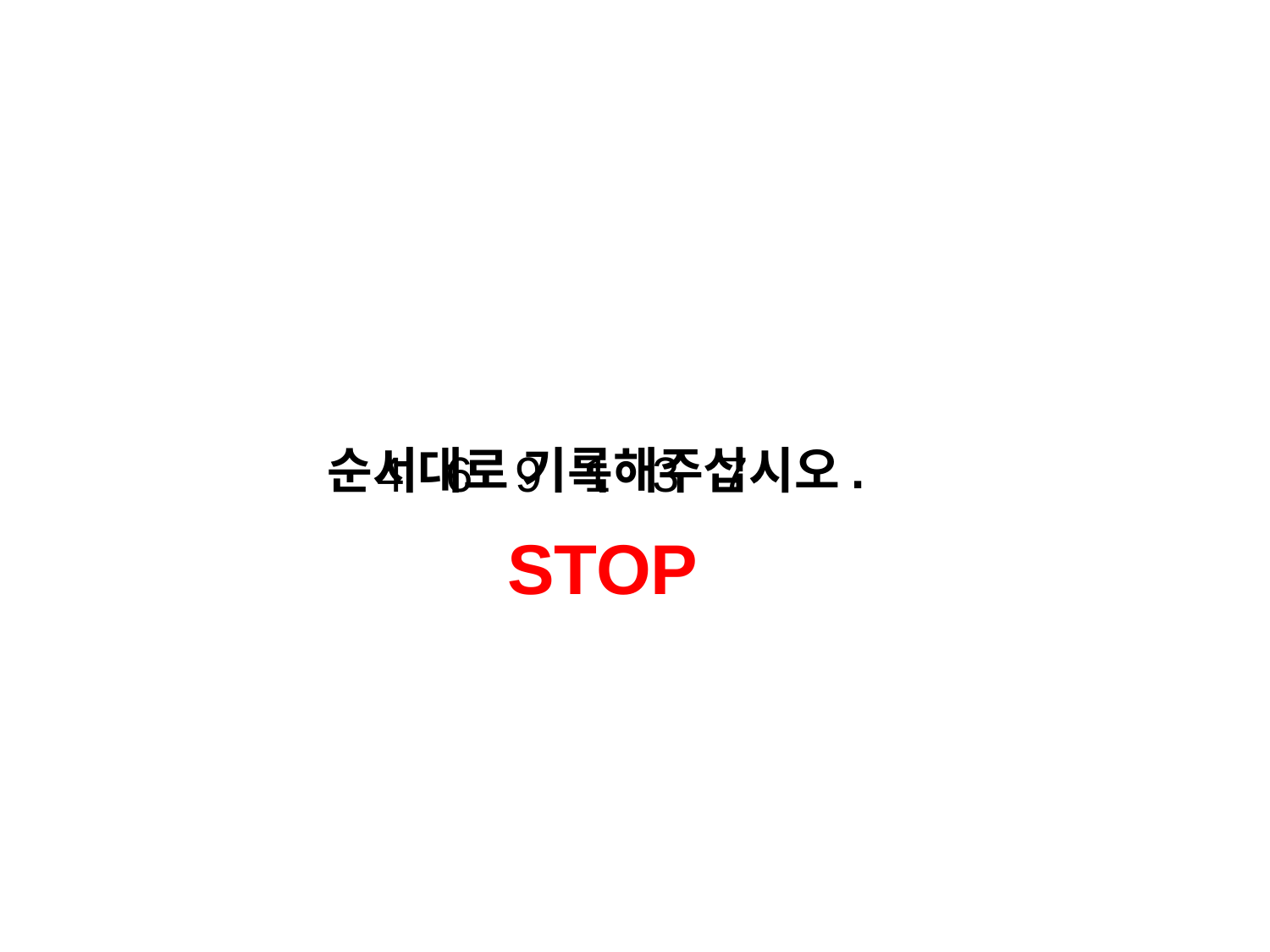

순서대로 기록해주십시오.
4   6   9   1   3   7
STOP